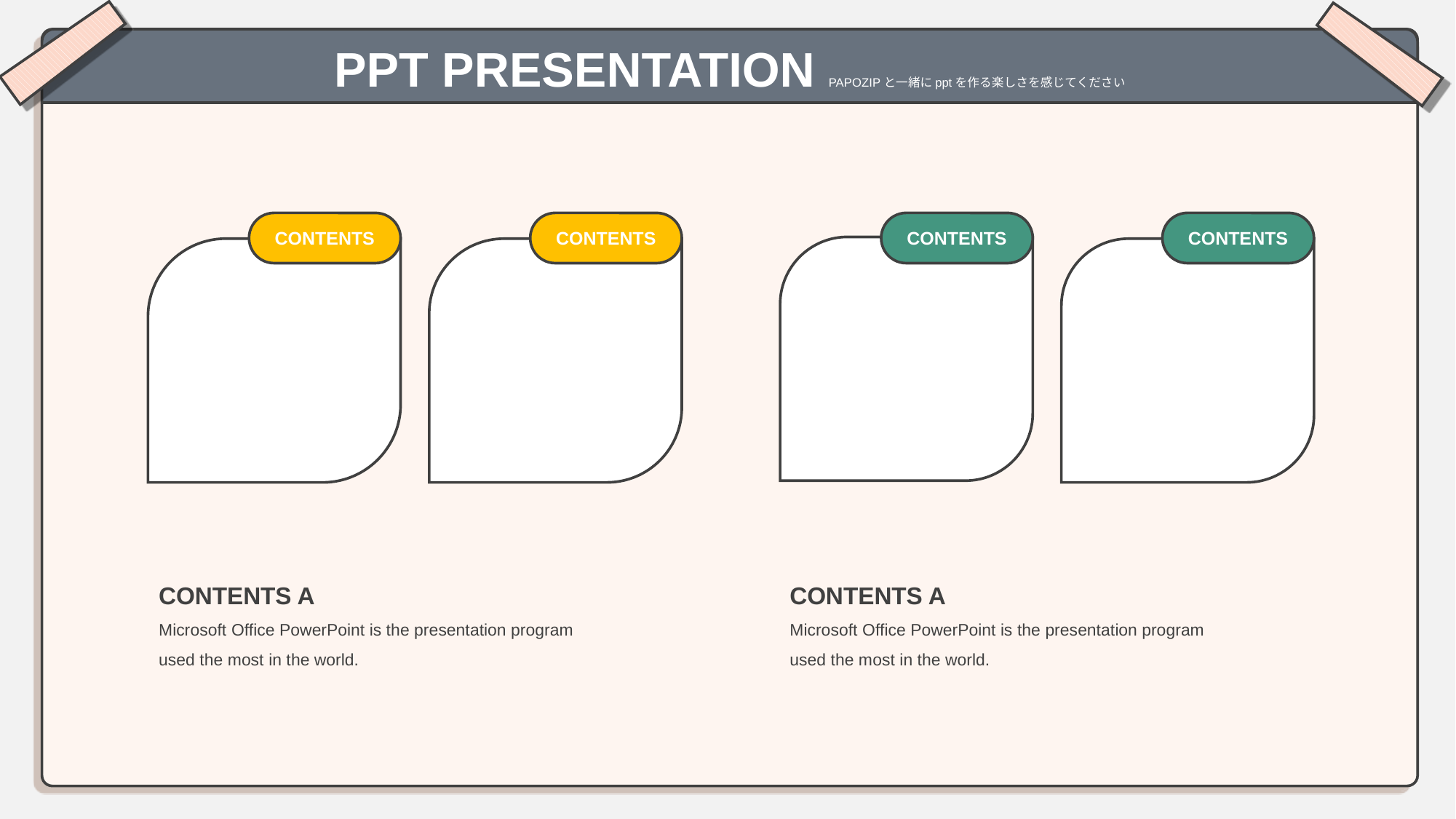

PPT PRESENTATION PAPOZIPと一緒にpptを作る楽しさを感じてください
CONTENTS
CONTENTS
CONTENTS
CONTENTS

CONTENTS A
Microsoft Office PowerPoint is the presentation program used the most in the world.
CONTENTS A
Microsoft Office PowerPoint is the presentation program used the most in the world.